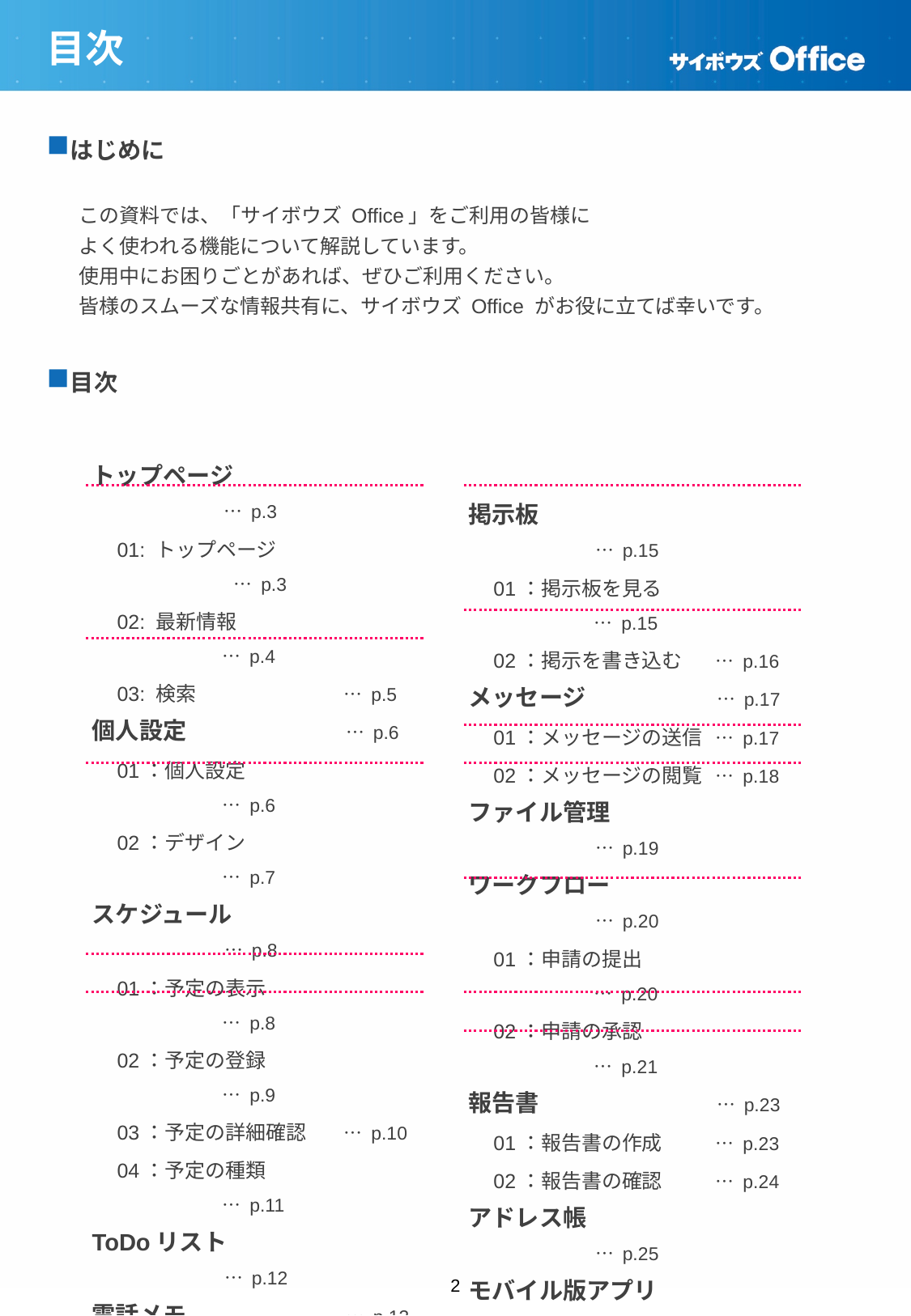

# 目次
はじめに
この資料では、「サイボウズ Office」をご利用の皆様に
よく使われる機能について解説しています。
使用中にお困りごとがあれば、ぜひご利用ください。
皆様のスムーズな情報共有に、サイボウズ Office がお役に立てば幸いです。
目次
トップページ		  … p.3
　01: トップページ	  	　… p.3
　02: 最新情報		  … p.4
　03: 検索		  … p.5
個人設定		  … p.6
　01：個人設定	 	  … p.6
　02：デザイン	 	  … p.7
スケジュール		  … p.8
　01：予定の表示	 	  … p.8
　02：予定の登録	 	  … p.9
　03：予定の詳細確認	  … p.10
　04：予定の種類	 	  … p.11
ToDoリスト 		  … p.12
電話メモ		  … p.13
　01：電話メモを送る	  … p.13
　02：電話メモの確認	  … p.14

掲示板			 … p.15
　01：掲示板を見る	 	 … p.15
　02：掲示を書き込む	 … p.16
メッセージ		 … p.17
　01：メッセージの送信 	 … p.17
　02：メッセージの閲覧 	 … p.18
ファイル管理      	 	 … p.19
ワークフロー      		 … p.20
　01：申請の提出	 	 … p.20
　02：申請の承認	 	 … p.21
報告書               	 … p.23
　01：報告書の作成	 … p.23
　02：報告書の確認	 … p.24
アドレス帳       	  	 … p.25
モバイル版アプリ            	 … p.26
　01：ダウンロード        	 … p.26
　02：使い方		 … p.27